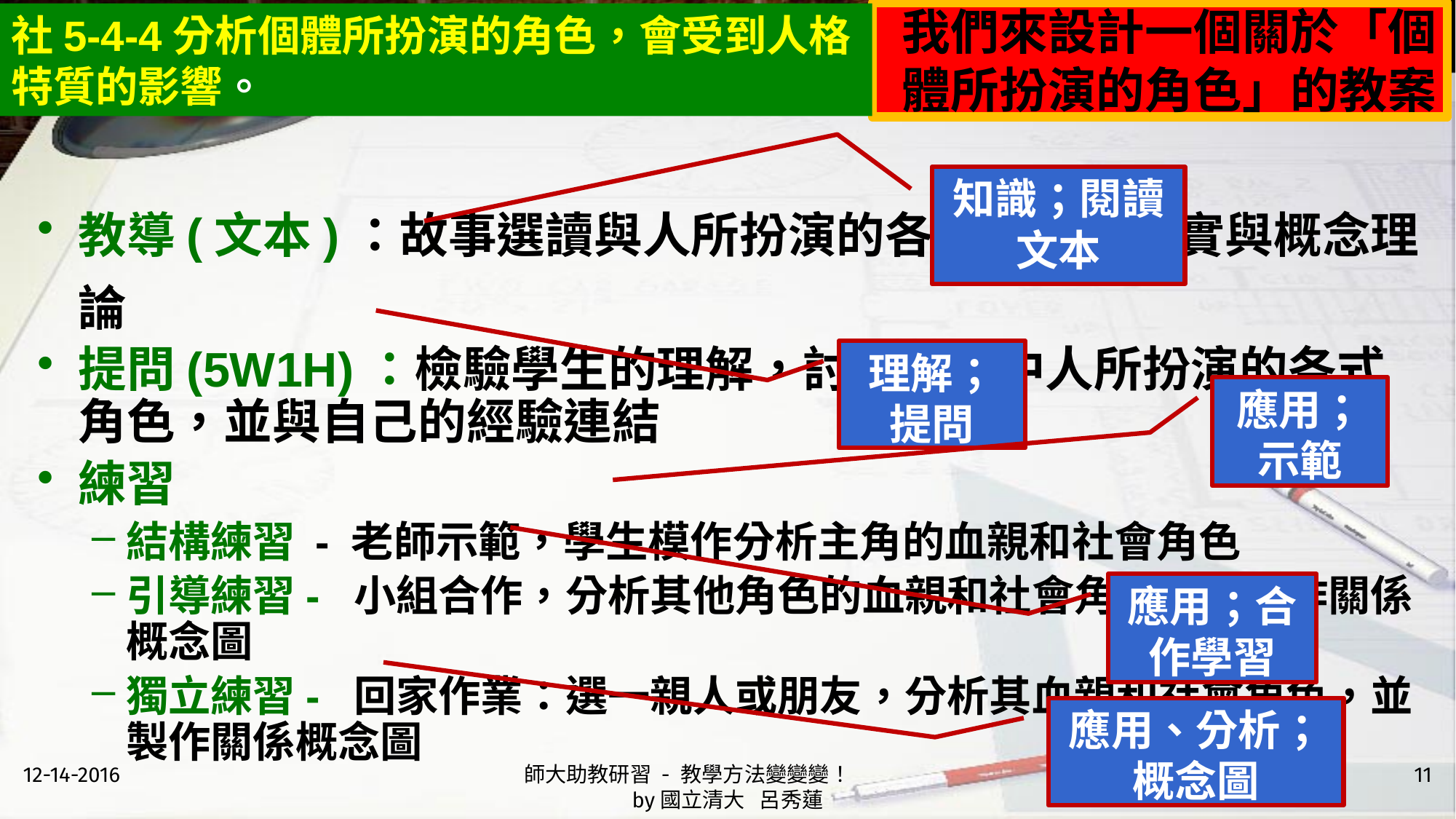

社5-4-4分析個體所扮演的角色，會受到人格特質的影響。
# 我們來設計一個關於「個體所扮演的角色」的教案
知識；閱讀文本
教導(文本)：故事選讀與人所扮演的各式角色的事實與概念理論
提問(5W1H)：檢驗學生的理解，討論文本中人所扮演的各式角色，並與自己的經驗連結
練習
結構練習 - 老師示範，學生模作分析主角的血親和社會角色
引導練習-  小組合作，分析其他角色的血親和社會角色，並製作關係概念圖
獨立練習-  回家作業：選一親人或朋友，分析其血親和社會角色，並製作關係概念圖

理解；提問
應用；示範
應用；合作學習
應用、分析；概念圖
12-14-2016
師大助教研習 - 教學方法變變變！                  by國立清大   呂秀蓮
11